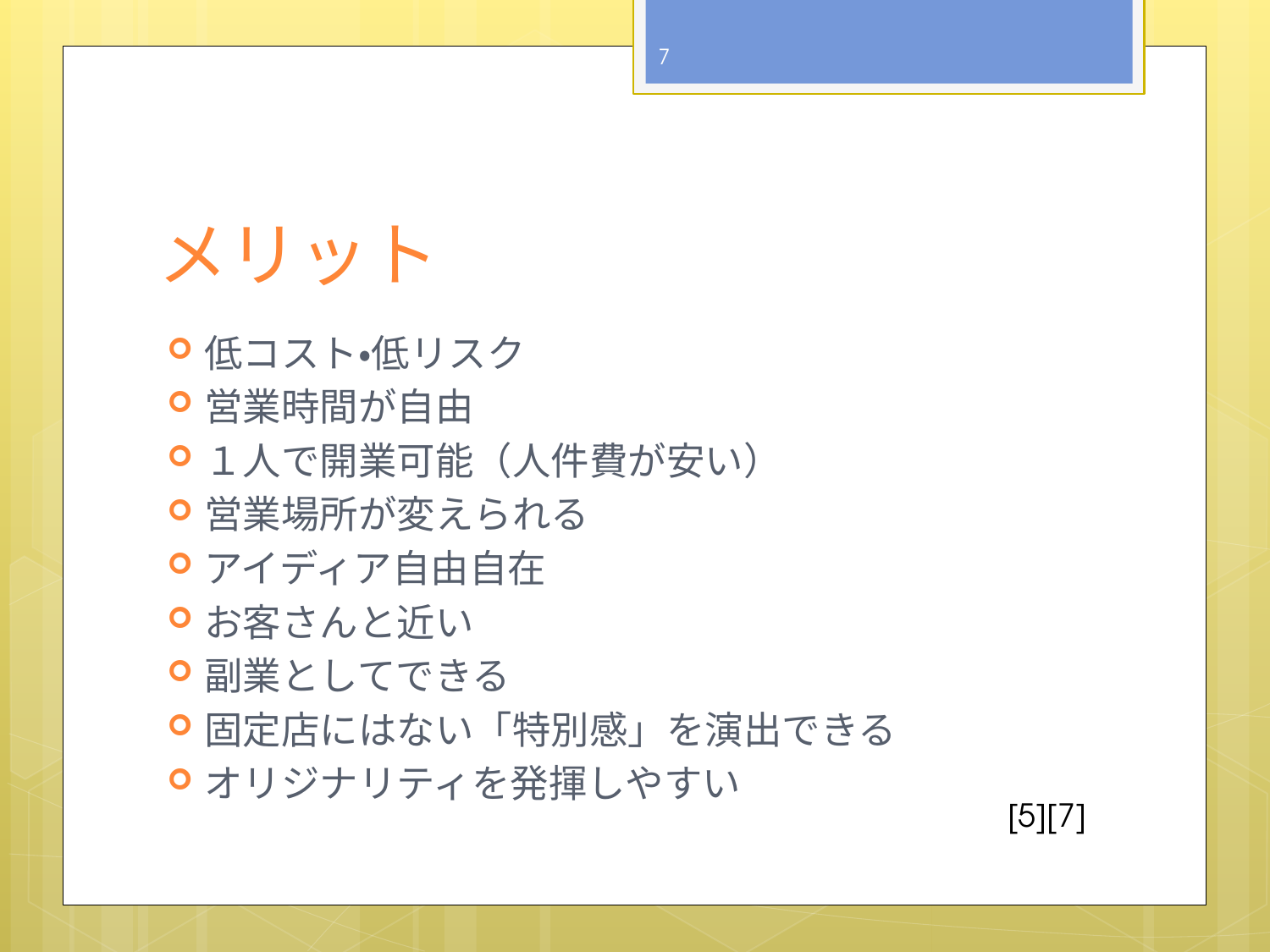

7
# メリット
低コスト・低リスク
営業時間が自由
１人で開業可能（人件費が安い）
営業場所が変えられる
アイディア自由自在
お客さんと近い
副業としてできる
固定店にはない「特別感」を演出できる
オリジナリティを発揮しやすい
[5][7]